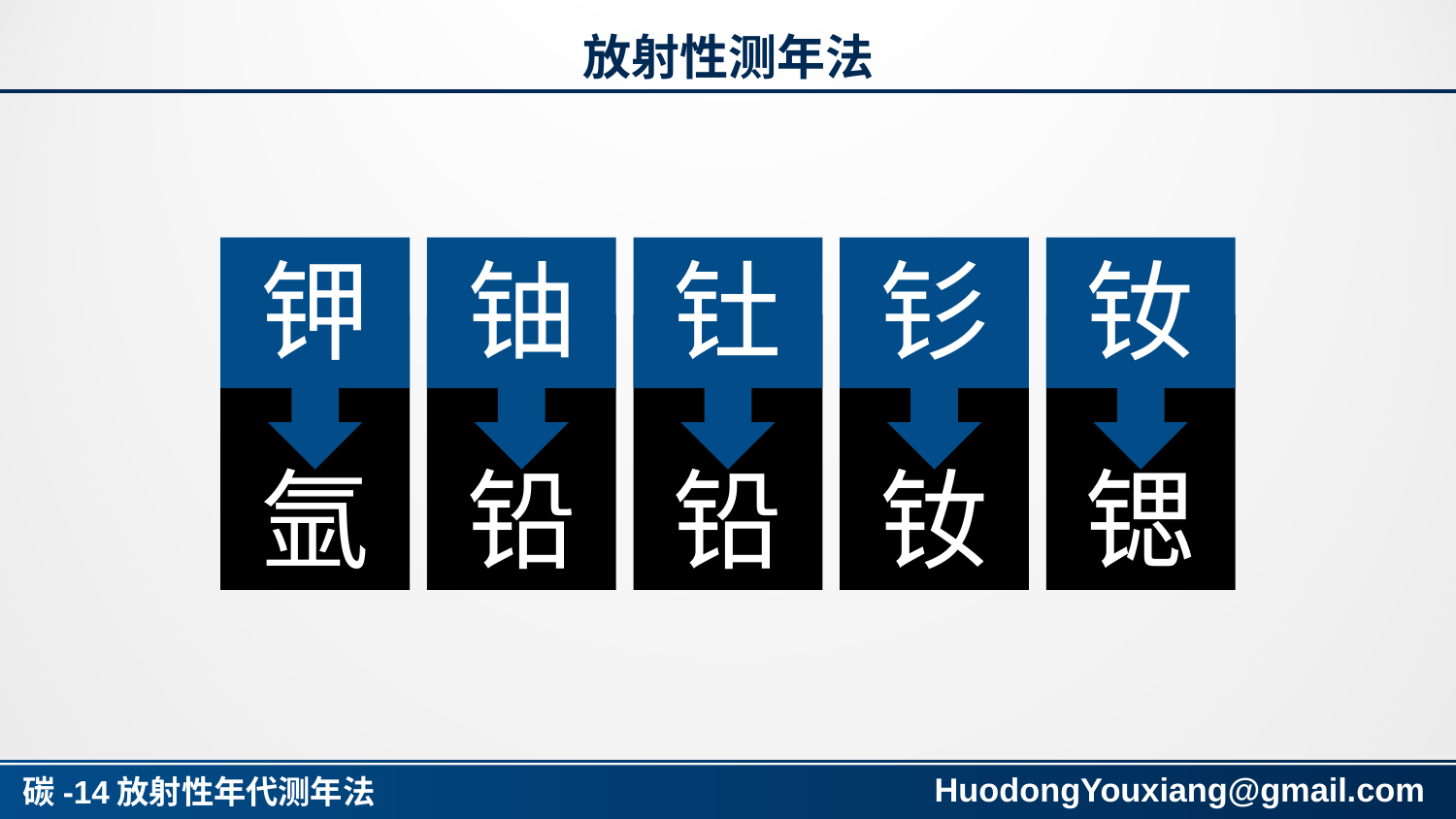

# 放射性测年法
钾
铀
钍
钐
钕

氩

铅

铅

钕

锶